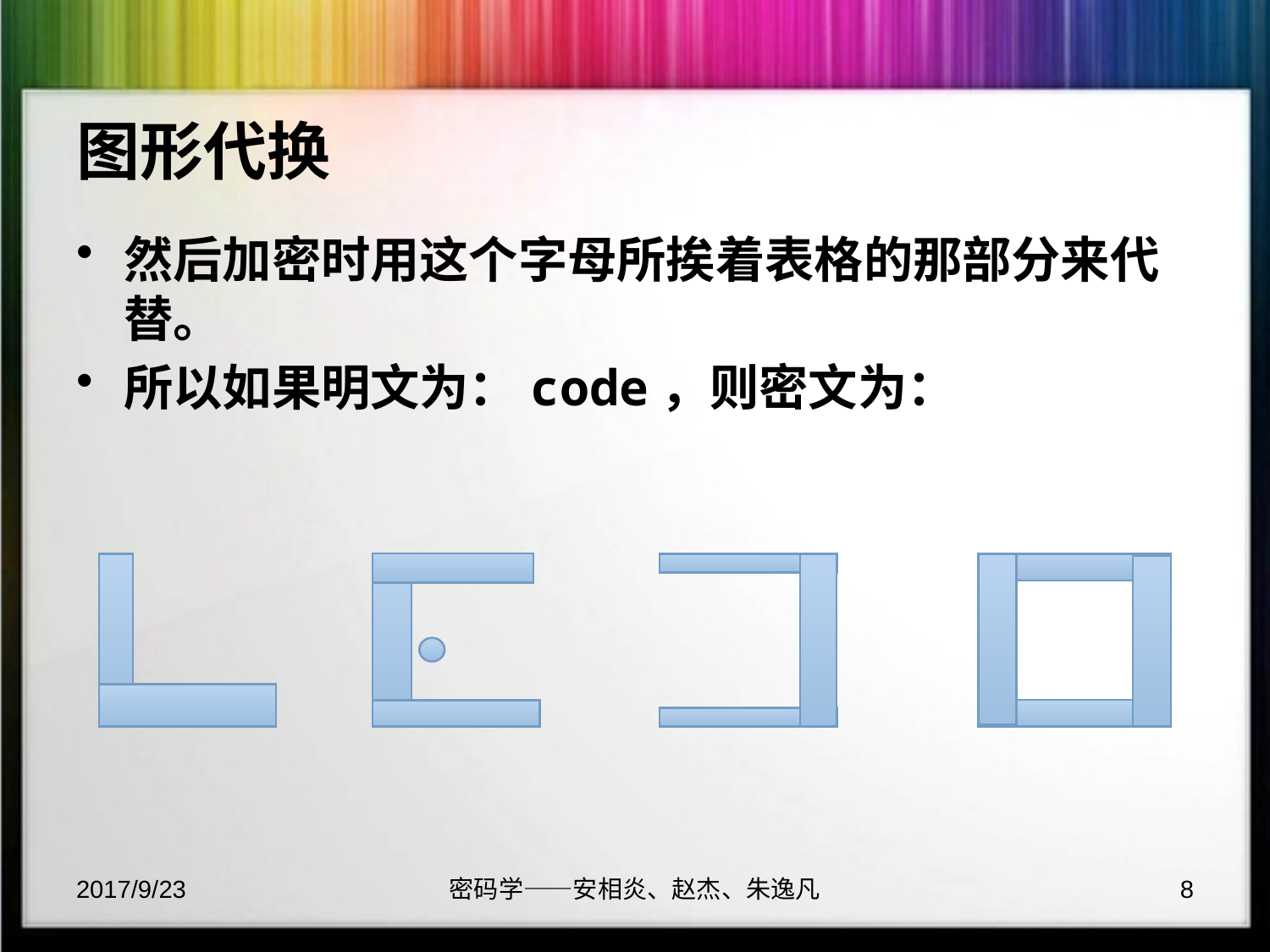

# 图形代换

然后加密时用这个字母所挨着表格的那部分来代替。
所以如果明文为：code，则密文为：

2017/9/23
密码学——安相炎、赵杰、朱逸凡
8